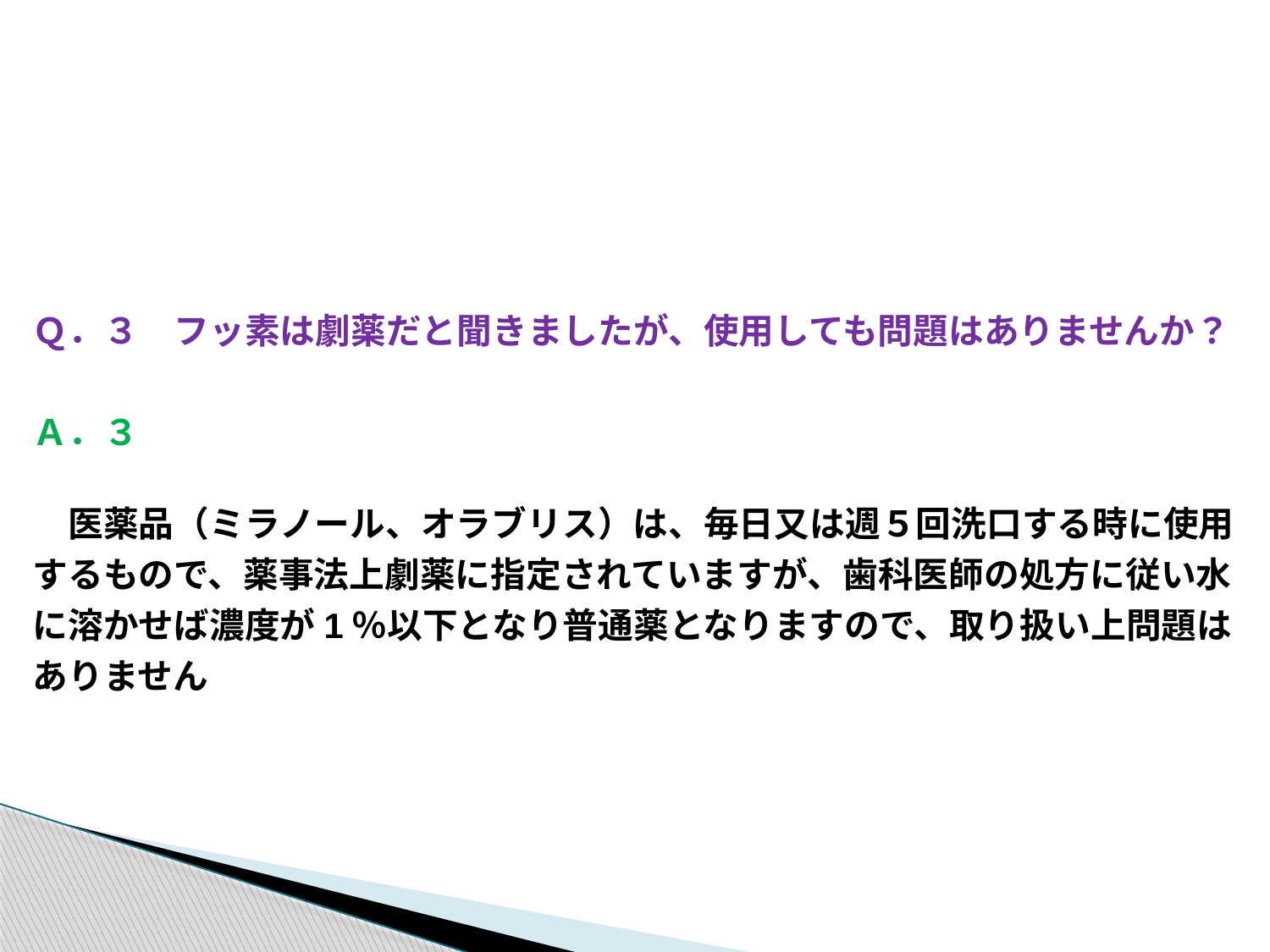

Ｑ．３　フッ素は劇薬だと聞きましたが、使用しても問題はありませんか？

Ａ．３

　医薬品（ミラノール、オラブリス）は、毎日又は週５回洗口する時に使用するもので、薬事法上劇薬に指定されていますが、歯科医師の処方に従い水に溶かせば濃度が1％以下となり普通薬となりますので、取り扱い上問題はありません